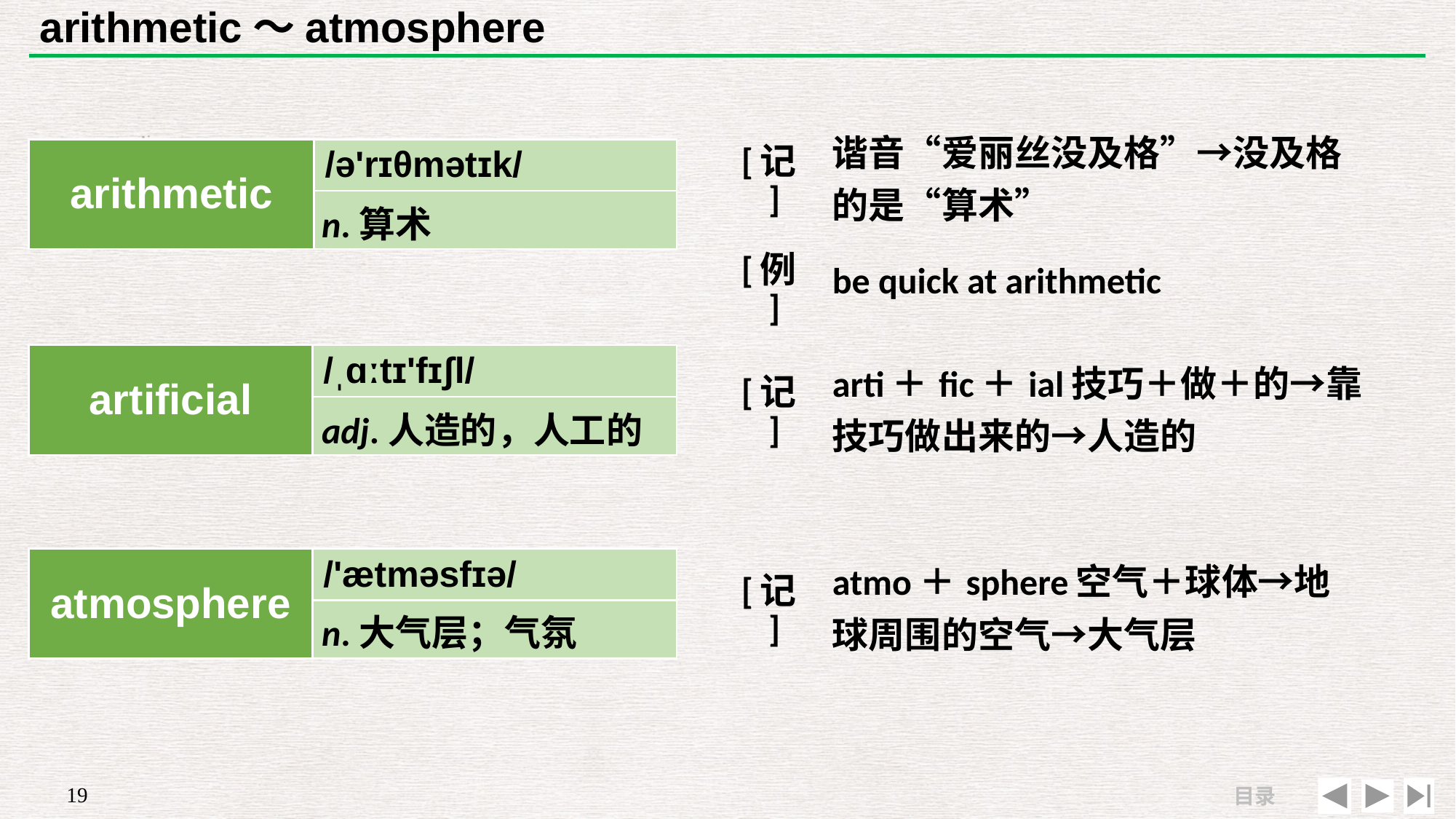

# arithmetic～atmosphere

| [记] | 谐音“爱丽丝没及格”→没及格的是“算术” |
| --- | --- |
| [例] | be quick at arithmetic |
| arithmetic | /ə'rɪθmətɪk/ |
| --- | --- |
|  |  |
n.算术
| artificial | /ˌɑːtɪ'fɪʃl/ |
| --- | --- |
|  |  |
| [记] | arti＋fic＋ial技巧＋做＋的→靠技巧做出来的→人造的 |
| --- | --- |
|  |  |
adj.人造的，人工的
| [记] | atmo＋sphere空气＋球体→地球周围的空气→大气层 |
| --- | --- |
|  |  |
| atmosphere | /'ætməsfɪə/ |
| --- | --- |
|  |  |
n.大气层；气氛